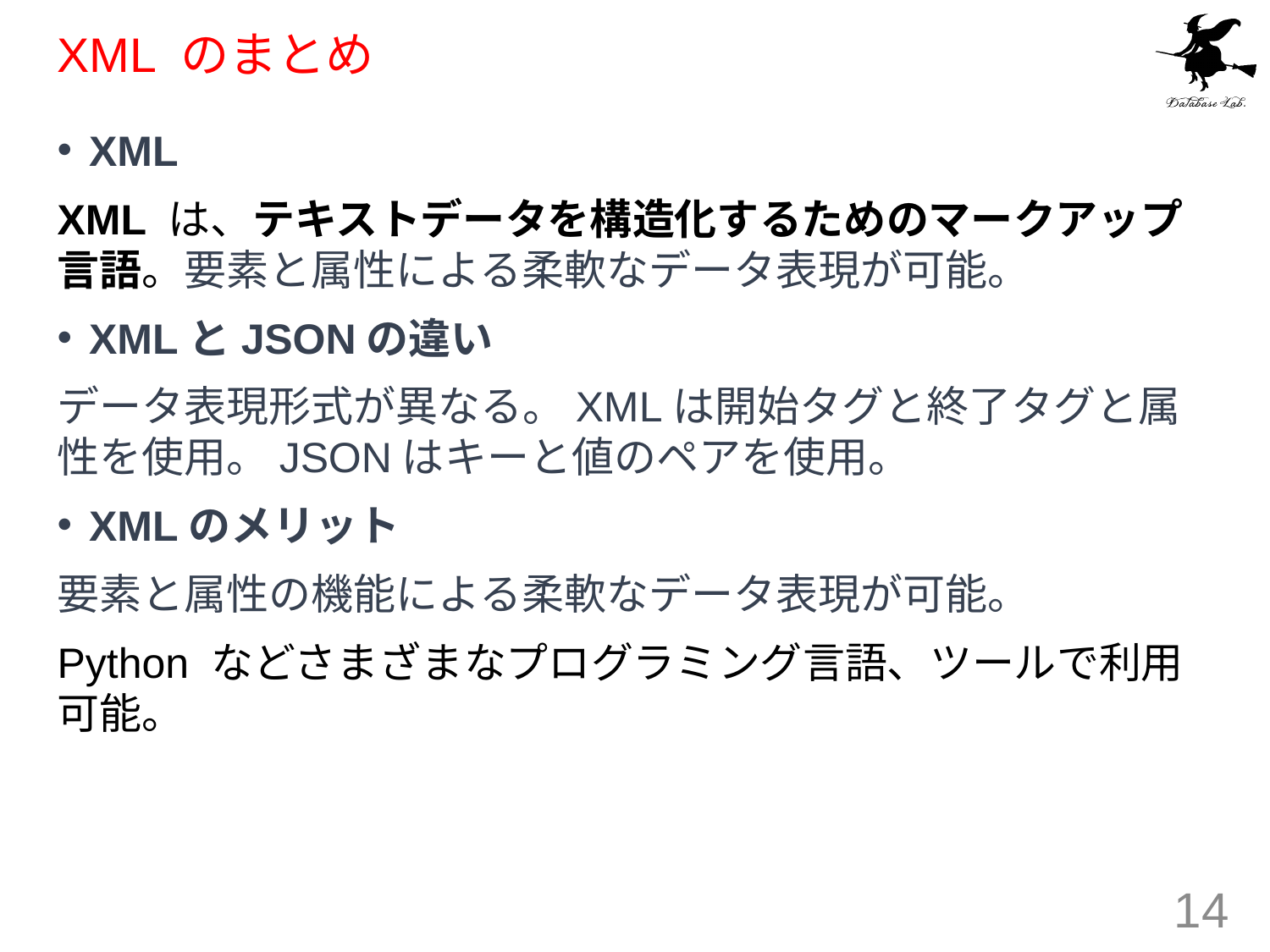

# XML のまとめ
XML
XML は、テキストデータを構造化するためのマークアップ言語。要素と属性による柔軟なデータ表現が可能。
XMLとJSONの違い
データ表現形式が異なる。XMLは開始タグと終了タグと属性を使用。JSONはキーと値のペアを使用。
XMLのメリット
要素と属性の機能による柔軟なデータ表現が可能。
Python などさまざまなプログラミング言語、ツールで利用可能。
14